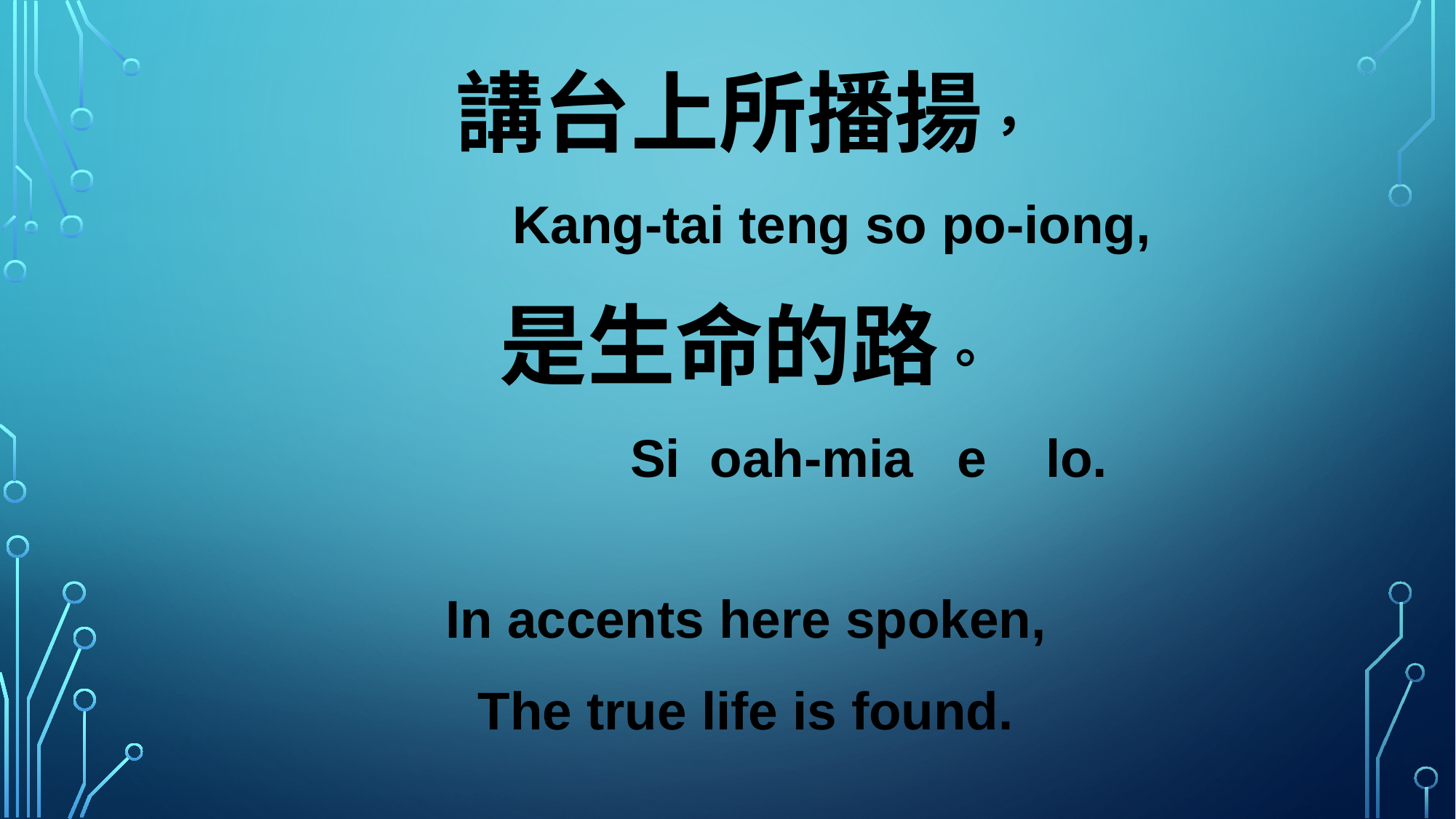

講台上所播揚，
                          Kang-tai teng so po-iong,
是生命的路。
                                  Si  oah-mia   e    lo.

In accents here spoken,
The true life is found.